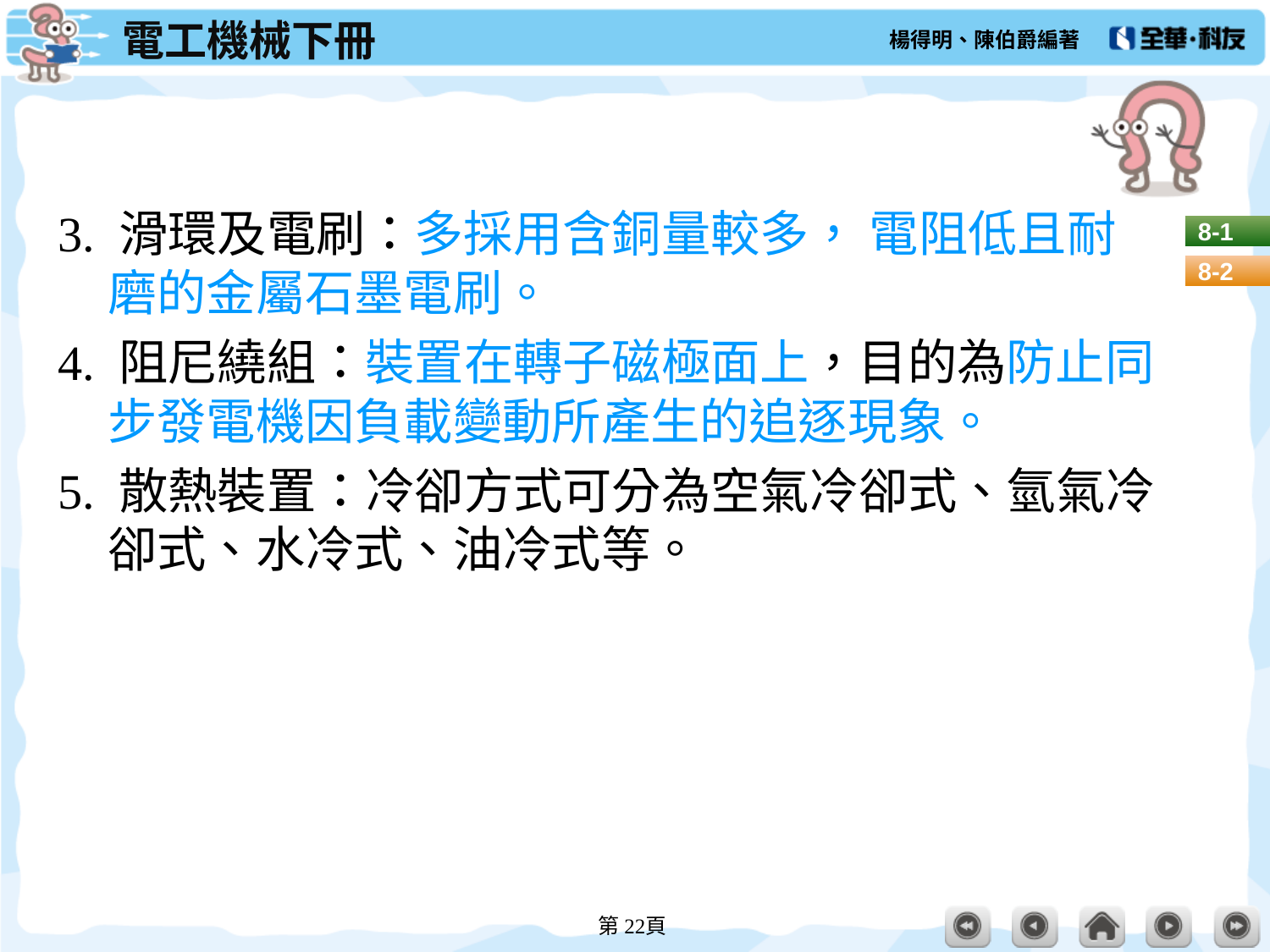

#
3. 滑環及電刷：多採用含銅量較多， 電阻低且耐磨的金屬石墨電刷。
4. 阻尼繞組：裝置在轉子磁極面上，目的為防止同步發電機因負載變動所產生的追逐現象。
5. 散熱裝置：冷卻方式可分為空氣冷卻式、氫氣冷卻式、水冷式、油冷式等。